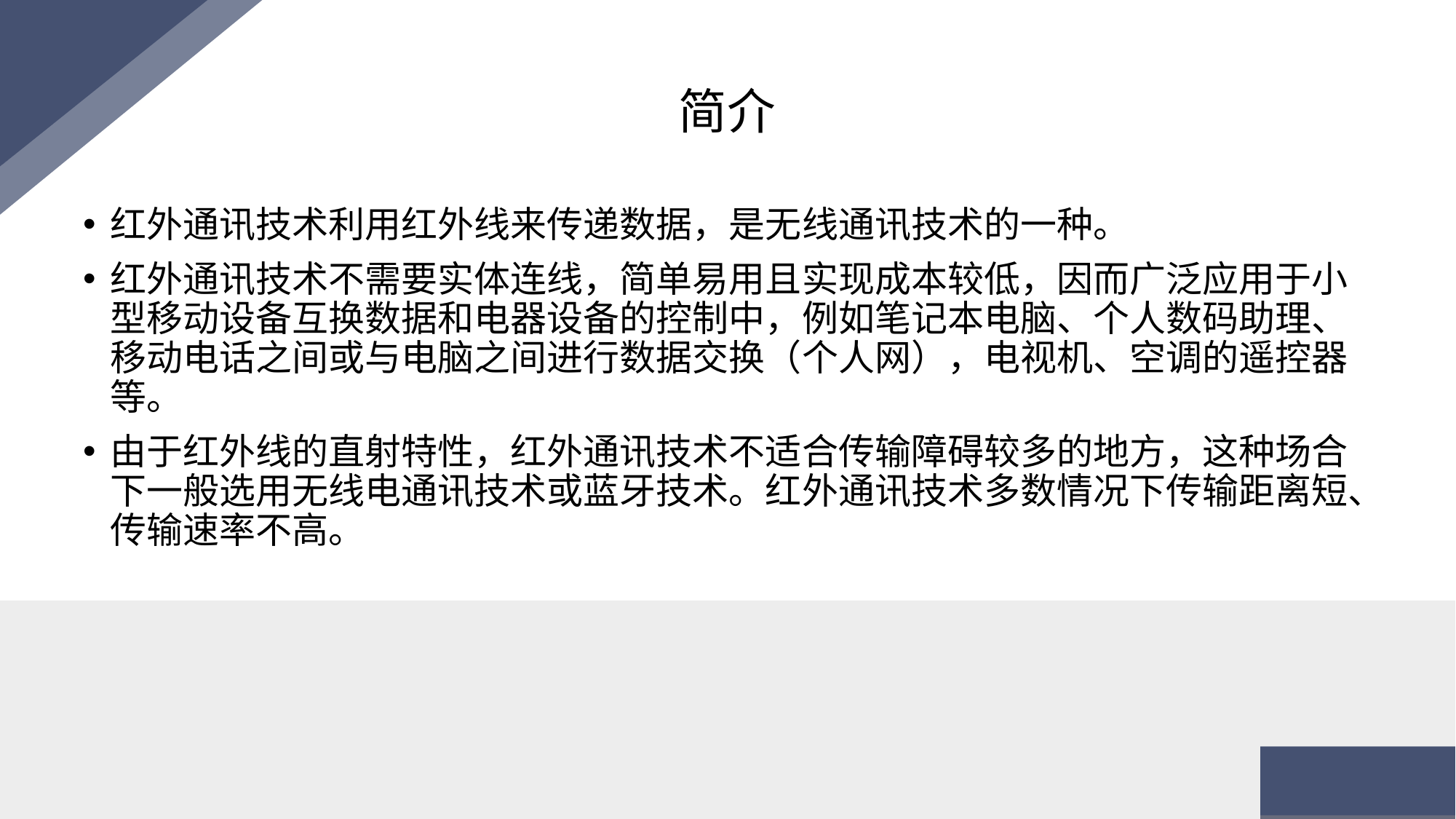

# 简介
红外通讯技术利用红外线来传递数据，是无线通讯技术的一种。
红外通讯技术不需要实体连线，简单易用且实现成本较低，因而广泛应用于小型移动设备互换数据和电器设备的控制中，例如笔记本电脑、个人数码助理、移动电话之间或与电脑之间进行数据交换（个人网），电视机、空调的遥控器等。
由于红外线的直射特性，红外通讯技术不适合传输障碍较多的地方，这种场合下一般选用无线电通讯技术或蓝牙技术。红外通讯技术多数情况下传输距离短、传输速率不高。